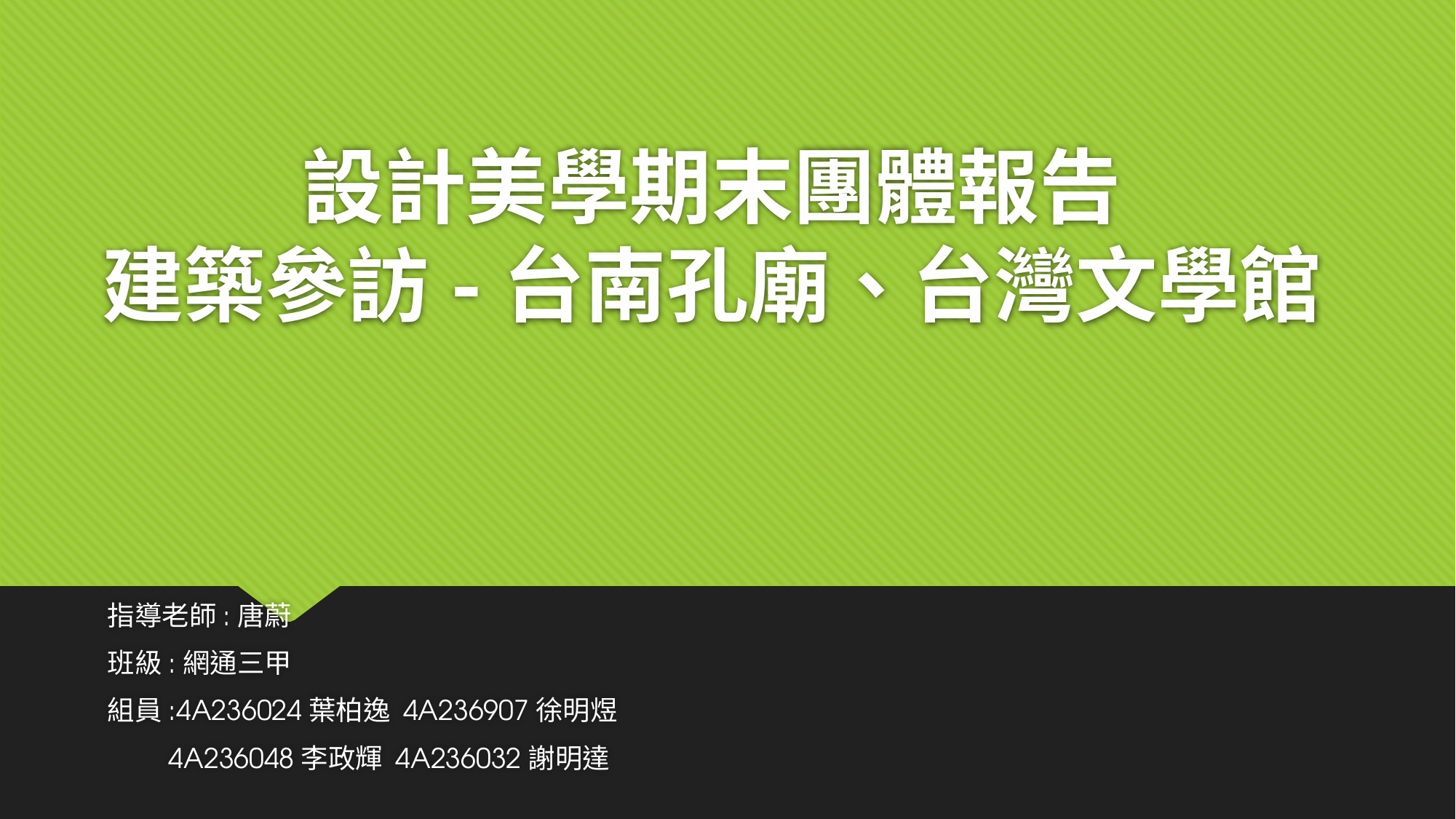

# 設計美學期末團體報告 建築參訪-台南孔廟、台灣文學館
指導老師:唐蔚
班級:網通三甲
組員:4A236024葉柏逸 4A236907徐明煜
        4A236048李政輝 4A236032謝明達